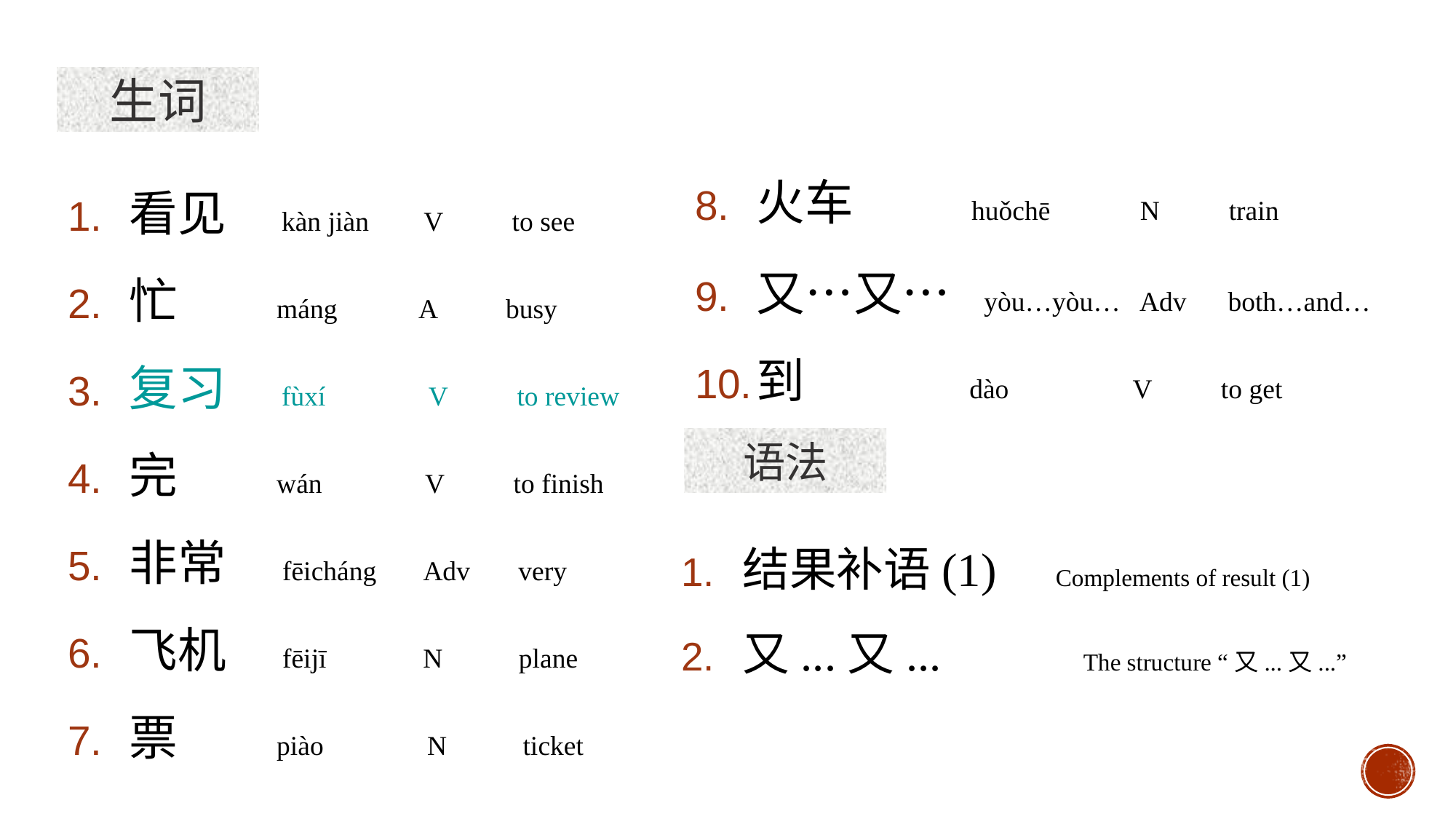

生词
看见    kàn jiàn        V          to see
忙        máng            A          busy
复习    fùxí               V          to review
完        wán               V          to finish
非常        fēicháng       Adv       very
飞机        fēijī              N           plane
票        piào               N           ticket

火车       huǒchē             N          train
又…又…  yòu…yòu…   Adv      both…and…
到              dào                  V          to get
语法
结果补语(1)     Complements of result (1)
又...又...            The structure “又...又...”